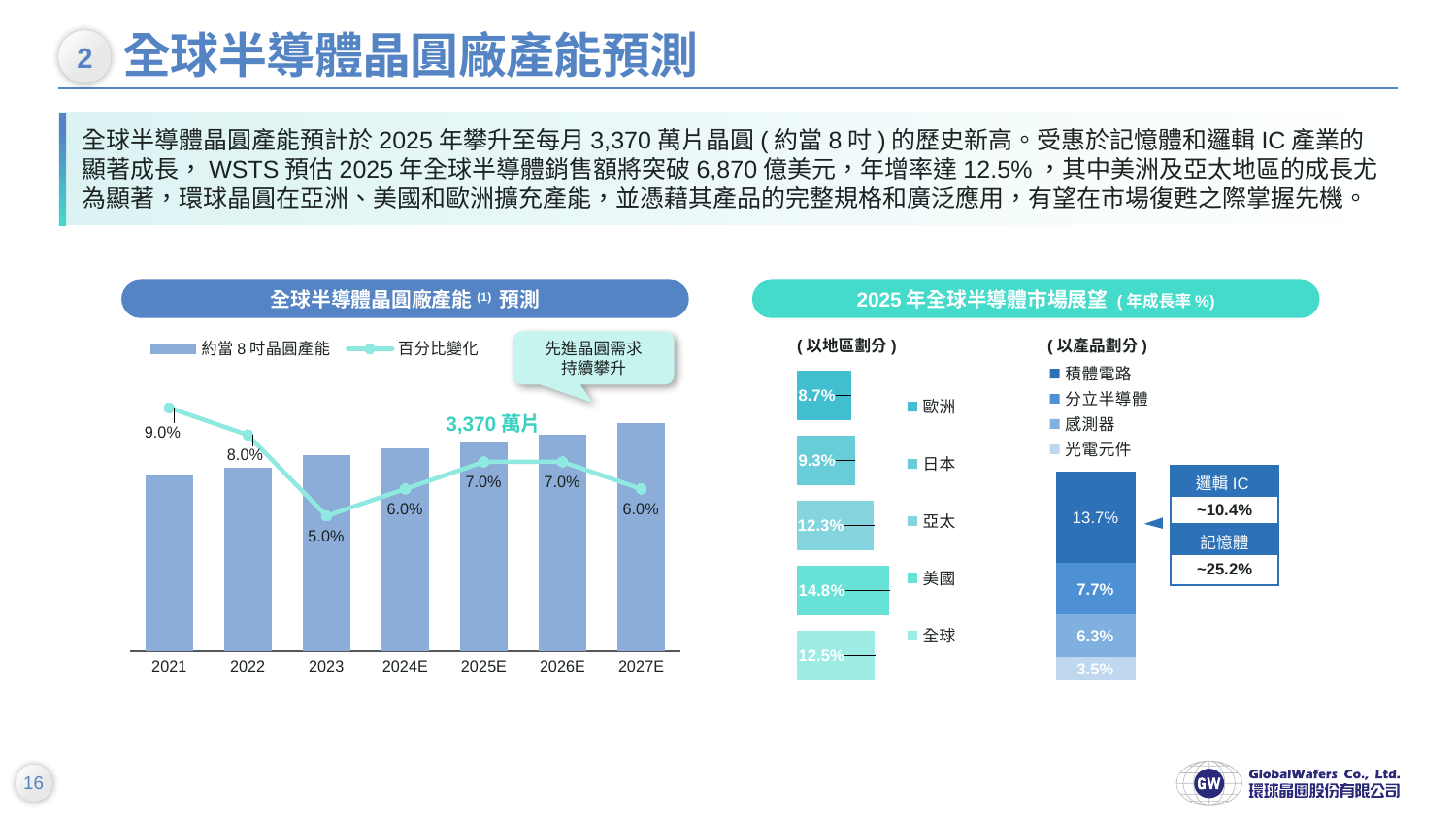

全球半導體晶圓廠產能預測
2
全球半導體晶圓產能預計於2025年攀升至每月3,370萬片晶圓(約當8吋)的歷史新高。受惠於記憶體和邏輯IC產業的顯著成長，WSTS預估2025年全球半導體銷售額將突破6,870億美元，年增率達12.5%，其中美洲及亞太地區的成長尤為顯著，環球晶圓在亞洲、美國和歐洲擴充產能，並憑藉其產品的完整規格和廣泛應用，有望在市場復甦之際掌握先機。

### Chart

| Category | 光電元件 | 感測器 | 分立半導體 | 積體電路 |
|---|---|---|---|---|
| Growth Contribution per vertical,2021-30,% | 0.035 | 0.063 | 0.077 | 0.137 |
全球半導體晶圓廠產能(1) 預測
2025年全球半導體市場展望 (年成長率%)

### Chart

| Category | 全球 | 美國 | 亞太 | 日本 | 歐洲 |
|---|---|---|---|---|---|
| 類別 1 | 0.125 | 0.148 | 0.123 | 0.093 | 0.087 |
(以地區劃分)
(以產品劃分)

### Chart

| Category | 約當8吋晶圓產能 | 百分比變化 |
|---|---|---|
| 2021 | 26000.0 | 0.09 |
| 2022 | 27000.0 | 0.08 |
| 2023 | 29000.0 | 0.05 |
| 2024E | 30000.0 | 0.06 |
| 2025E | 31000.0 | 0.07 |
| 2026E | 32000.0 | 0.07 |
| 2027E | 33700.0 | 0.06 |
先進晶圓需求
持續攀升
3,370萬片
| 邏輯IC |
| --- |
| ~10.4% |

| 記憶體 |
| --- |
| ~25.2% |

資料來源：(1) SEMI, 2024/6。 (2) WSTS, 2024/6 。
備註：(1)  Front End, 含 Fab/EPI。